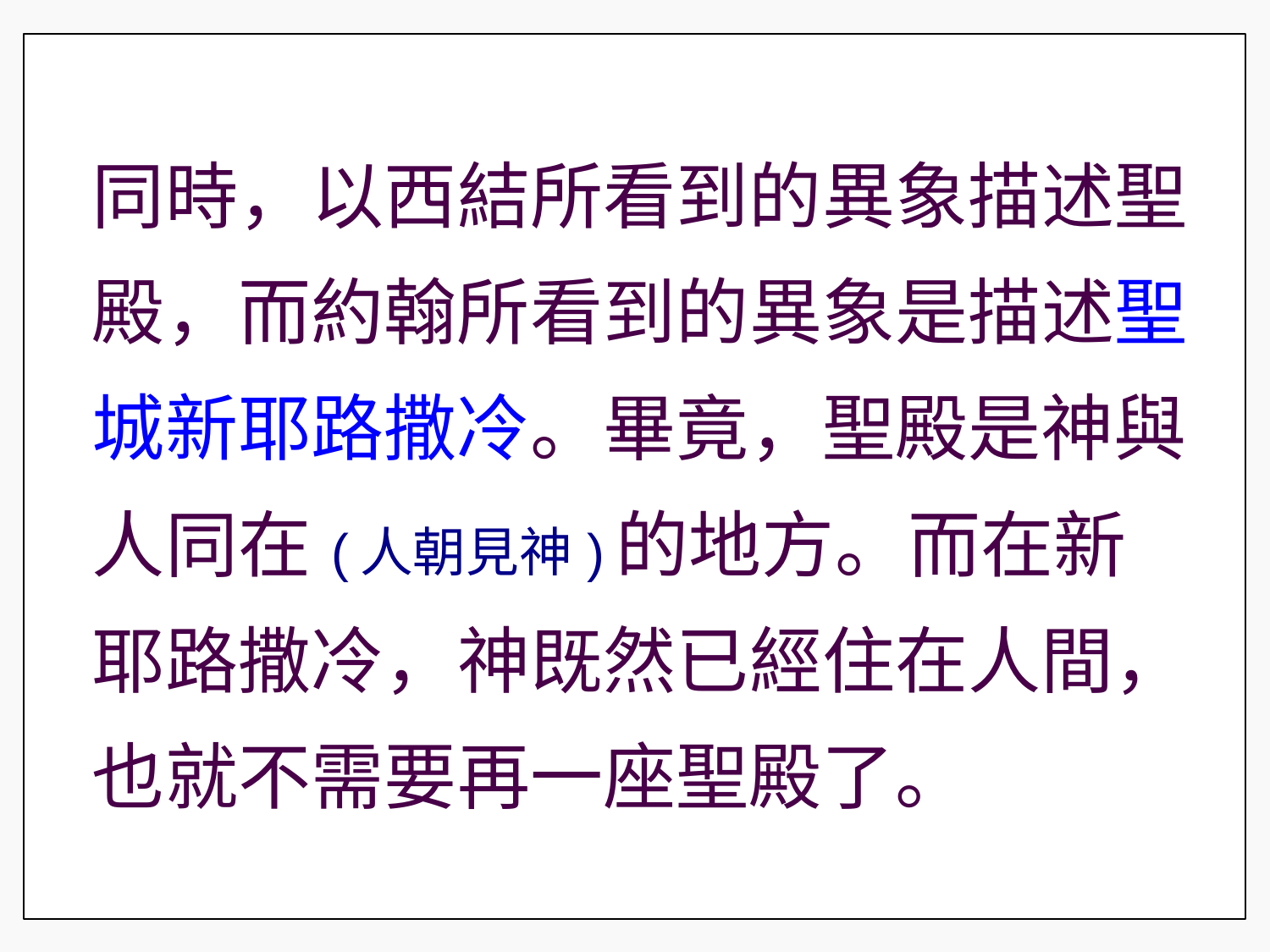

同時，以西結所看到的異象描述聖殿，而約翰所看到的異象是描述聖城新耶路撒冷。畢竟，聖殿是神與人同在(人朝見神)的地方。而在新耶路撒冷，神既然已經住在人間，也就不需要再一座聖殿了。